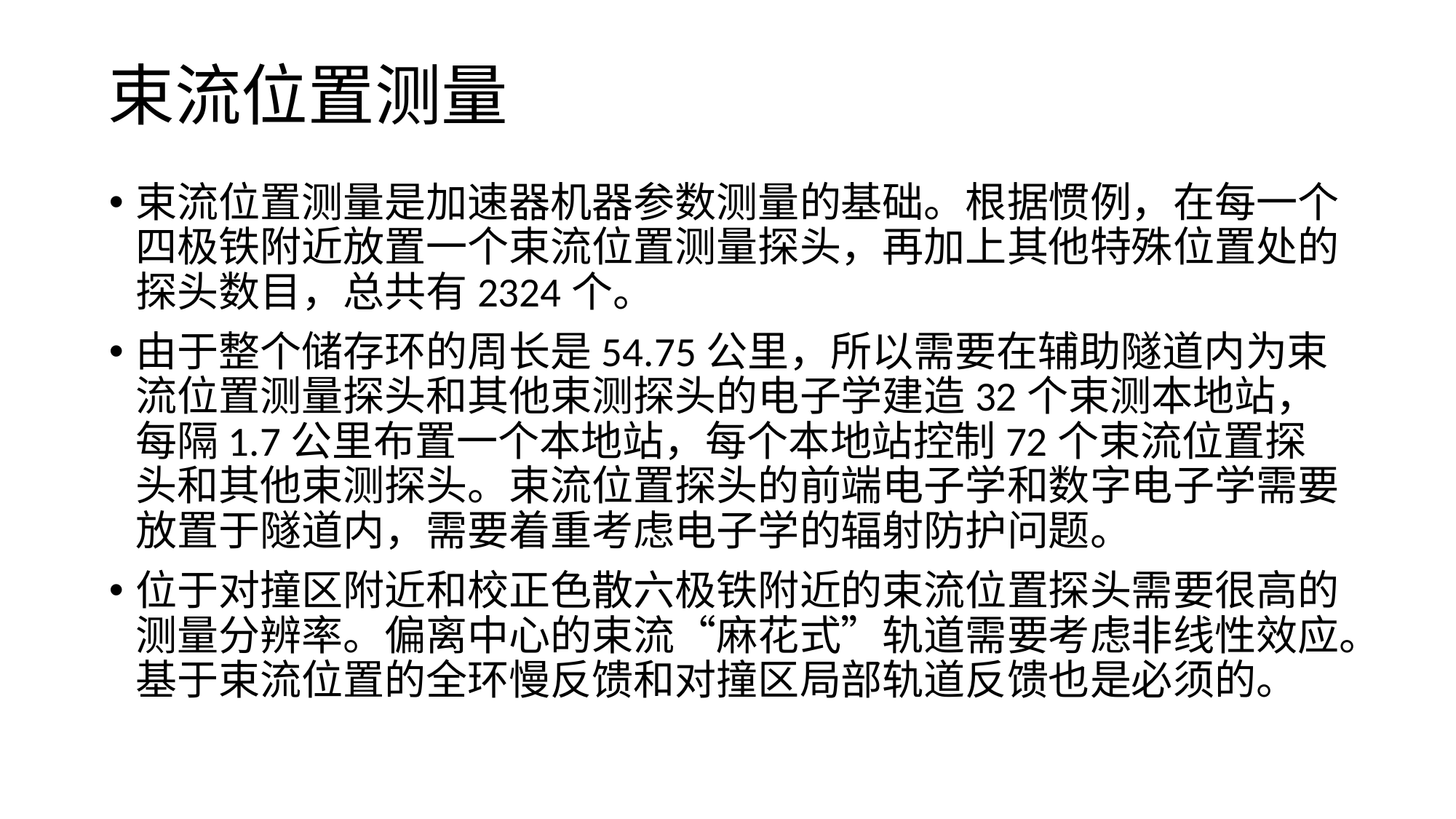

# 束流位置测量
束流位置测量是加速器机器参数测量的基础。根据惯例，在每一个四极铁附近放置一个束流位置测量探头，再加上其他特殊位置处的探头数目，总共有2324个。
由于整个储存环的周长是54.75公里，所以需要在辅助隧道内为束流位置测量探头和其他束测探头的电子学建造32个束测本地站，每隔1.7公里布置一个本地站，每个本地站控制72个束流位置探头和其他束测探头。束流位置探头的前端电子学和数字电子学需要放置于隧道内，需要着重考虑电子学的辐射防护问题。
位于对撞区附近和校正色散六极铁附近的束流位置探头需要很高的测量分辨率。偏离中心的束流“麻花式”轨道需要考虑非线性效应。基于束流位置的全环慢反馈和对撞区局部轨道反馈也是必须的。